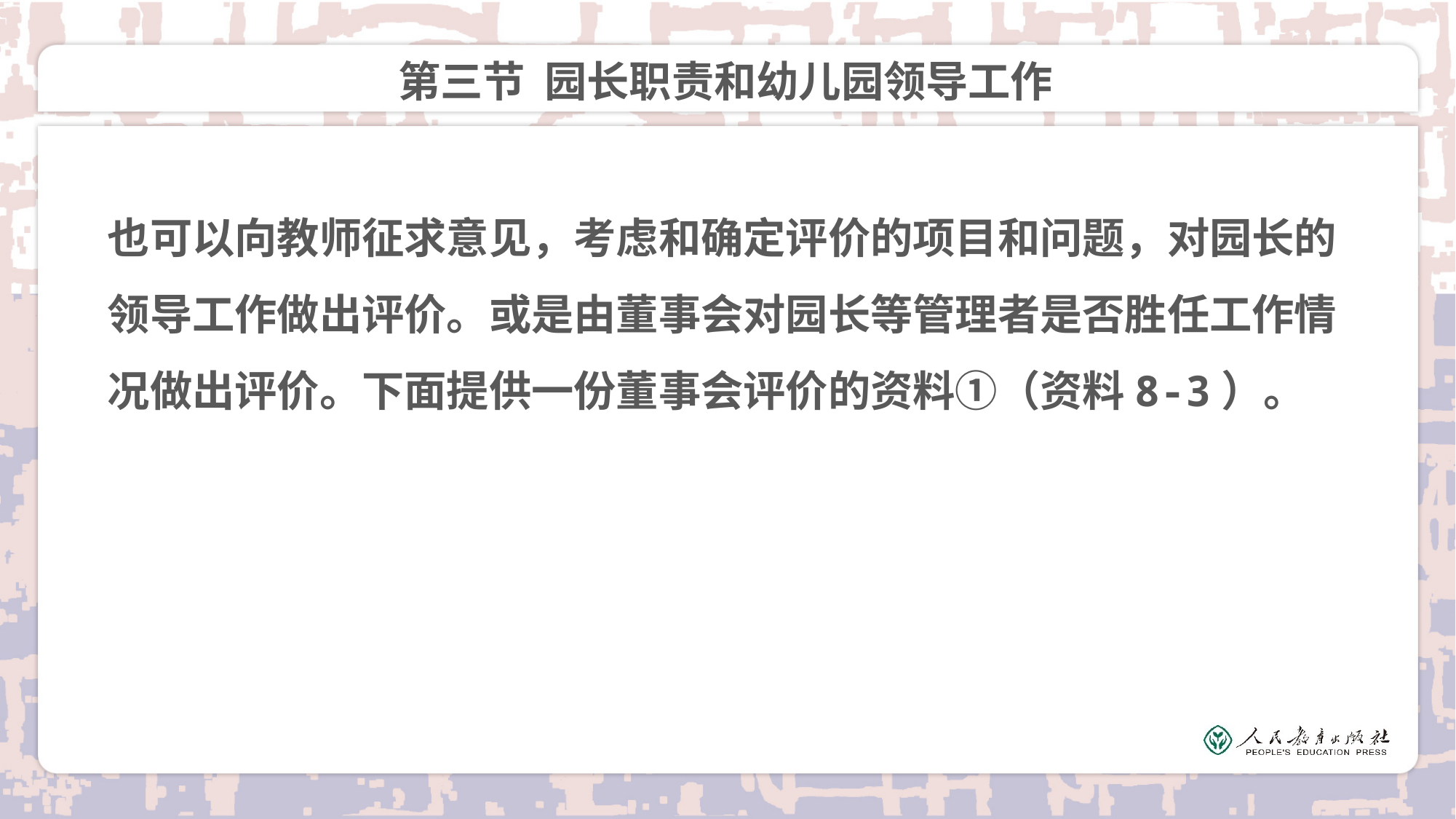

# 第三节  园长职责和幼儿园领导工作
也可以向教师征求意见，考虑和确定评价的项目和问题，对园长的领导工作做出评价。或是由董事会对园长等管理者是否胜任工作情况做出评价。下面提供一份董事会评价的资料①（资料8-3）。